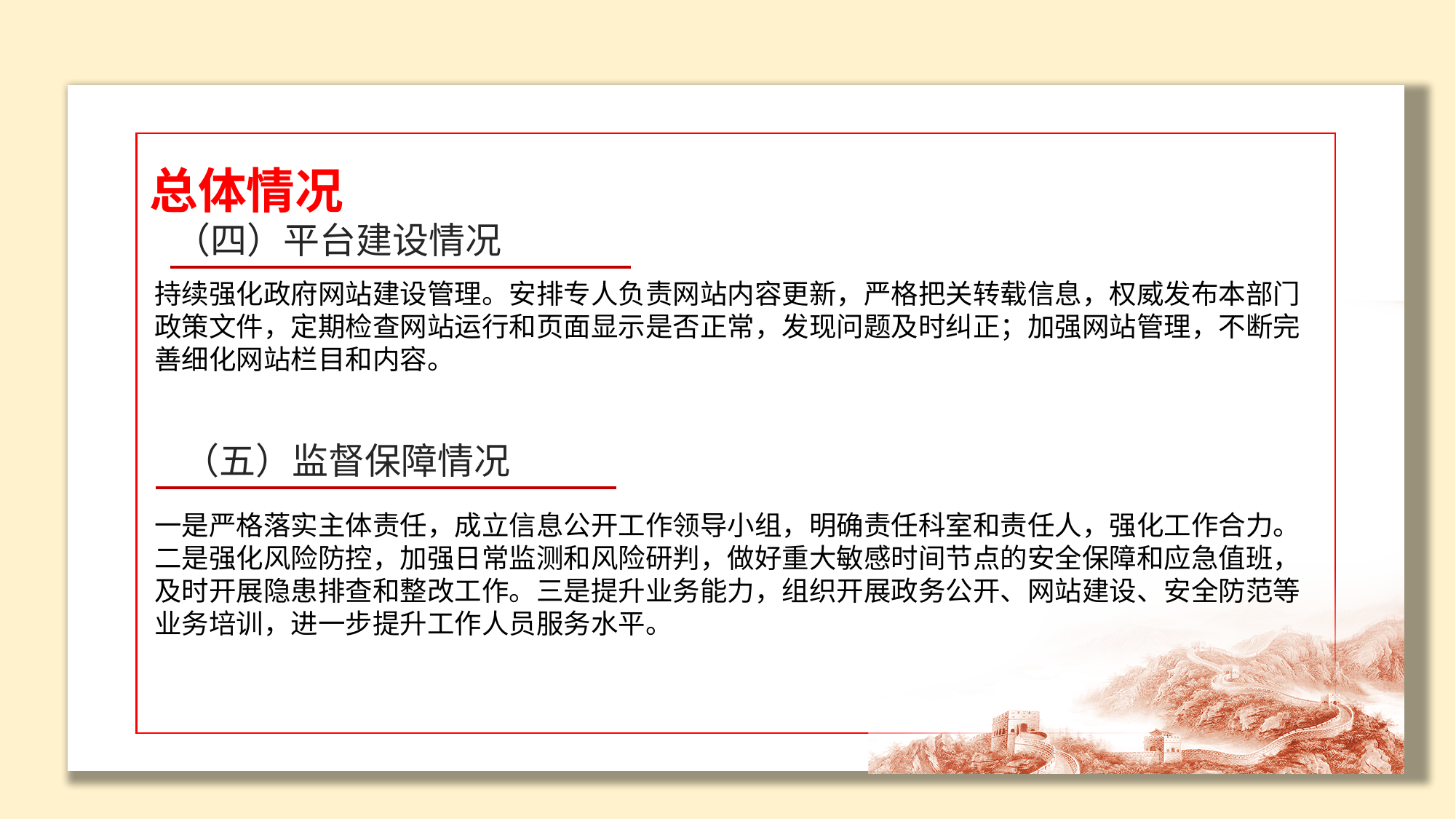

总体情况
  （四）平台建设情况
持续强化政府网站建设管理。安排专人负责网站内容更新，严格把关转载信息，权威发布本部门政策文件，定期检查网站运行和页面显示是否正常，发现问题及时纠正；加强网站管理，不断完善细化网站栏目和内容。

  （五）监督保障情况
一是严格落实主体责任，成立信息公开工作领导小组，明确责任科室和责任人，强化工作合力。二是强化风险防控，加强日常监测和风险研判，做好重大敏感时间节点的安全保障和应急值班，及时开展隐患排查和整改工作。三是提升业务能力，组织开展政务公开、网站建设、安全防范等业务培训，进一步提升工作人员服务水平。